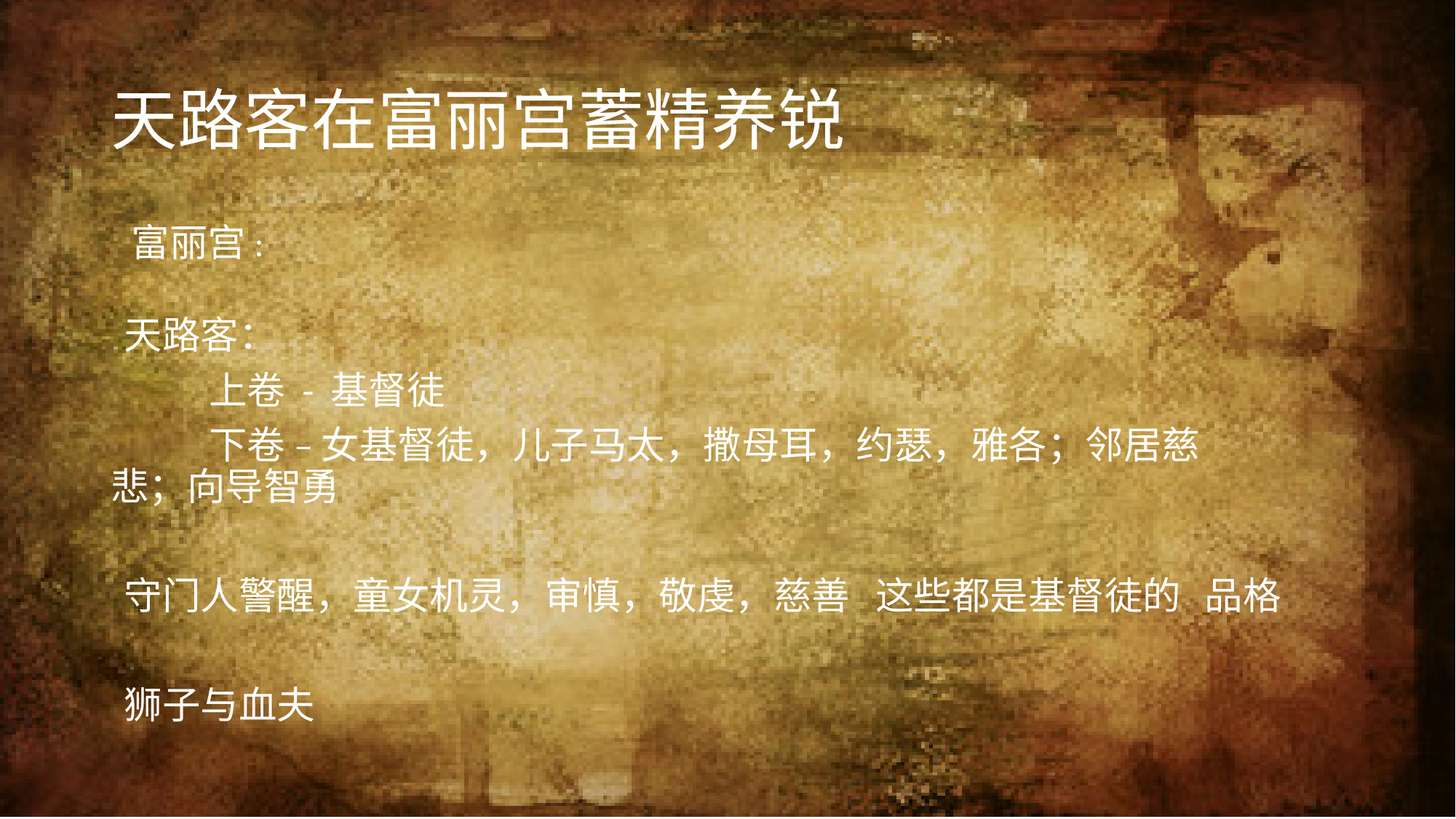

# 天路客在富丽宫蓄精养锐
富丽宫:

天路客：
    	上卷 - 基督徒
    	下卷 – 女基督徒，儿子马太，撒母耳，约瑟，雅各；邻居慈	悲；向导智勇

守门人警醒，童女机灵，审慎，敬虔，慈善   这些都是基督徒的	品格

狮子与血夫